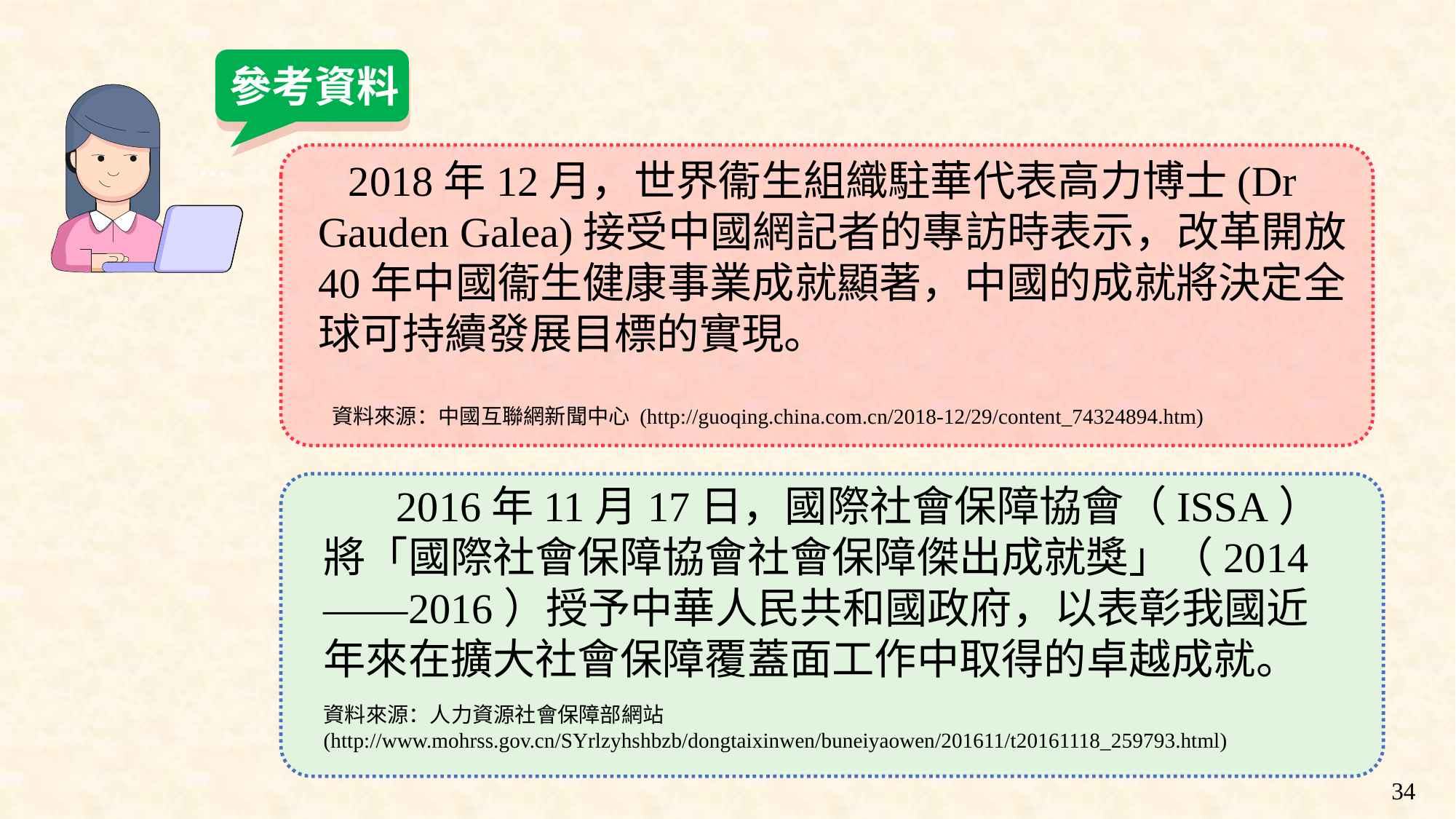

參考資料

    2018年12月，世界衞生組織駐華代表高力博士(Dr Gauden Galea)接受中國網記者的專訪時表示，改革開放40年中國衞生健康事業成就顯著，中國的成就將決定全球可持續發展目標的實現。

 資料來源：中國互聯網新聞中心 (http://guoqing.china.com.cn/2018-12/29/content_74324894.htm)

    2016年11月17日，國際社會保障協會（ISSA）將「國際社會保障協會社會保障傑出成就獎」（2014——2016）授予中華人民共和國政府，以表彰我國近年來在擴大社會保障覆蓋面工作中取得的卓越成就。
資料來源：人力資源社會保障部網站
(http://www.mohrss.gov.cn/SYrlzyhshbzb/dongtaixinwen/buneiyaowen/201611/t20161118_259793.html)
34